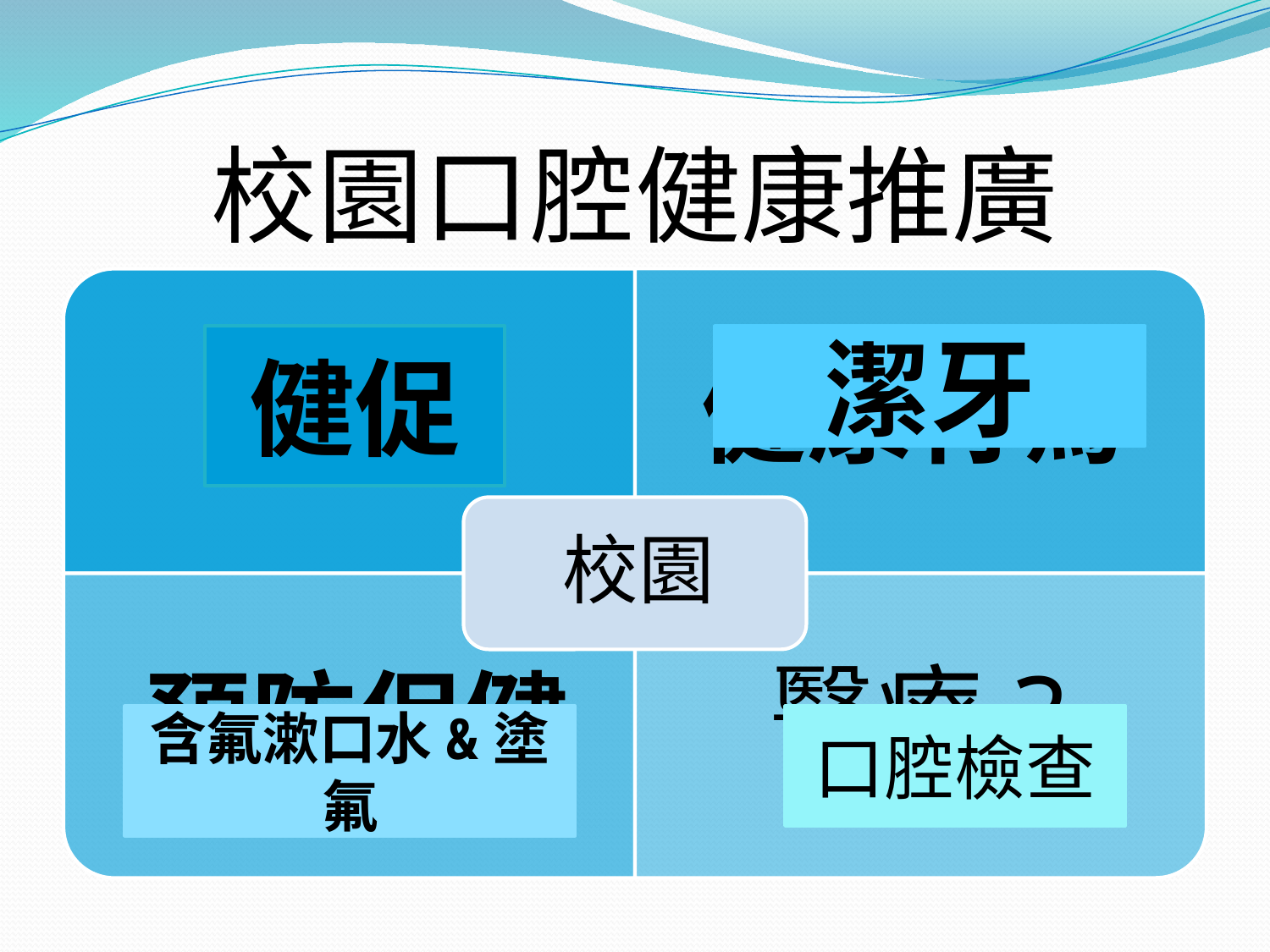

# 校園口腔健康推廣
教育
健康行為
預防保健
醫療?
校園
健促
潔牙
含氟漱口水&塗氟
口腔檢查